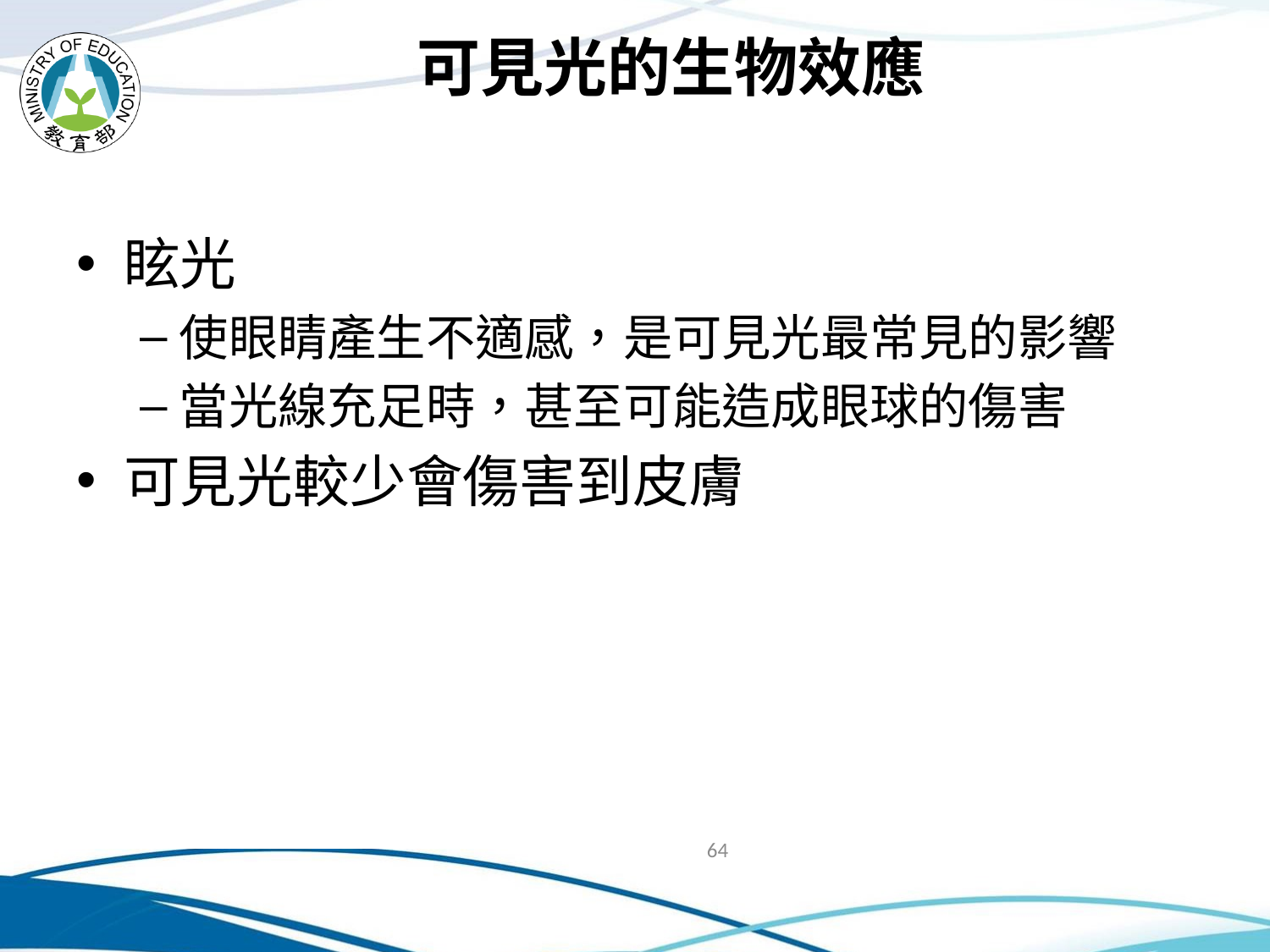

# 可見光的生物效應
眩光
使眼睛產生不適感，是可見光最常見的影響
當光線充足時，甚至可能造成眼球的傷害
可見光較少會傷害到皮膚
64